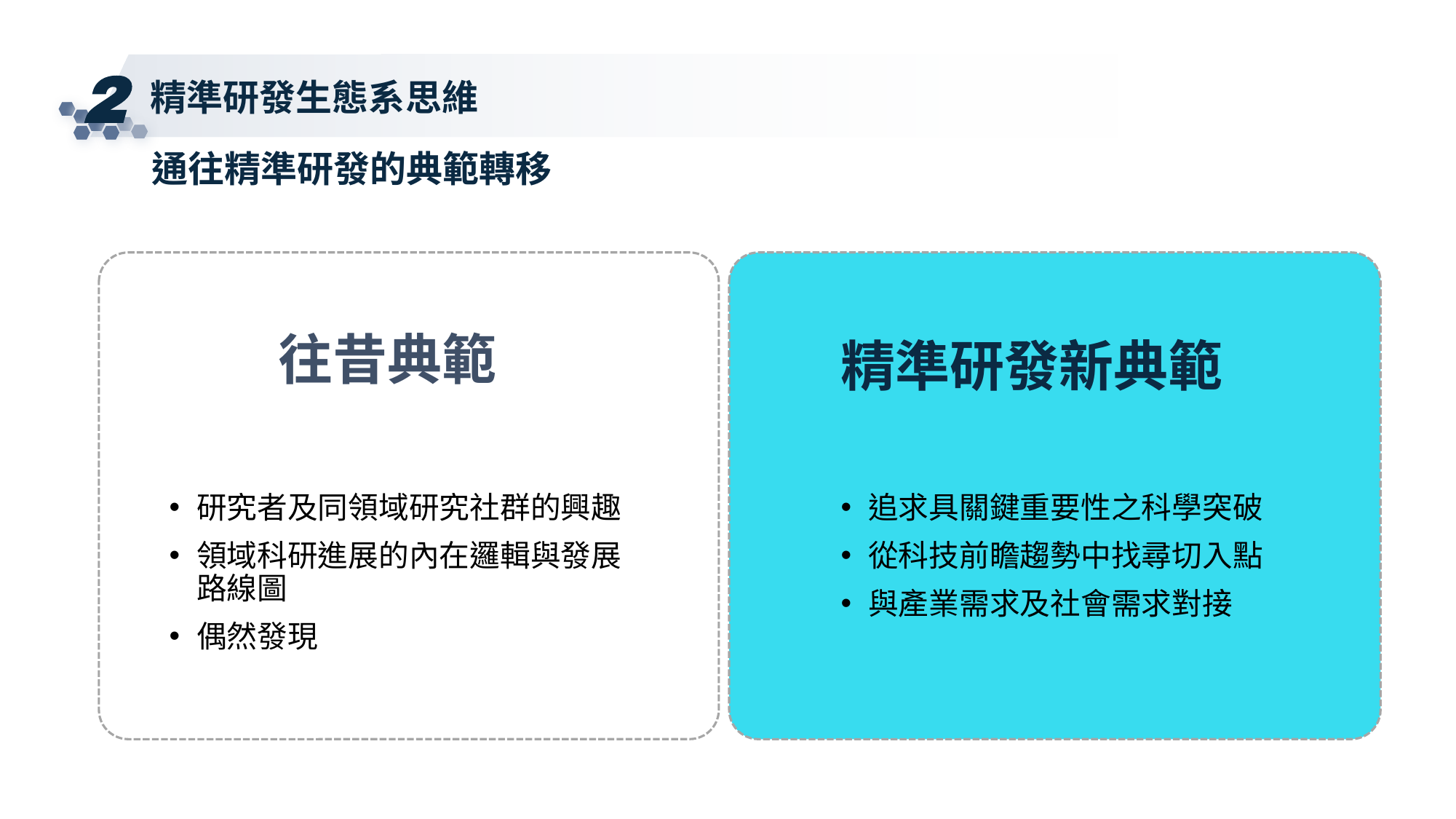

2

精準研發生態系思維
通往精準研發的典範轉移

往昔典範
精準研發新典範
研究者及同領域研究社群的興趣
領域科研進展的內在邏輯與發展路線圖
偶然發現
追求具關鍵重要性之科學突破
從科技前瞻趨勢中找尋切入點
與產業需求及社會需求對接